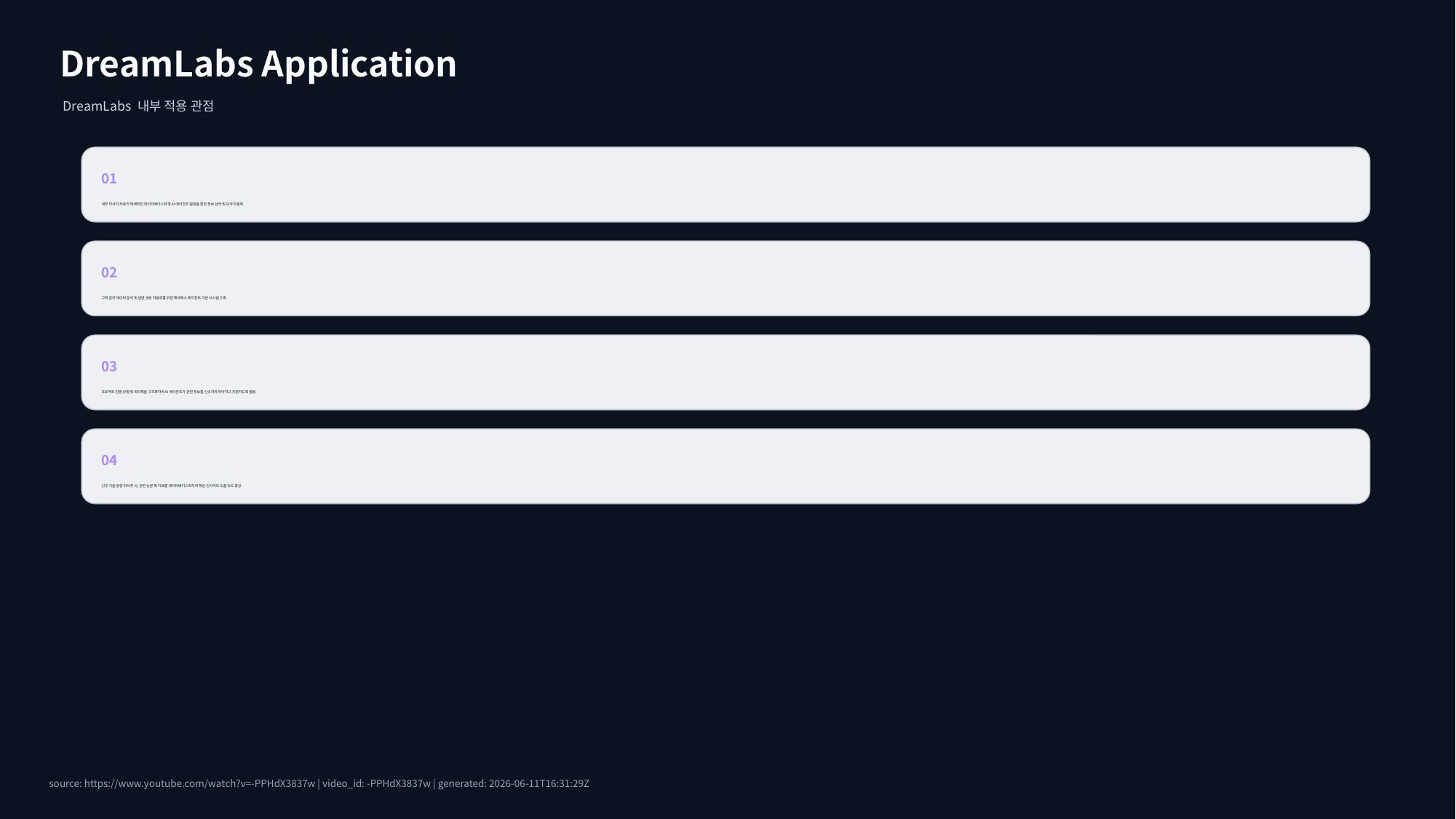

DreamLabs Application
DreamLabs 내부 적용 관점

01
내부 리서치 자료의 체계적인 데이터베이스화 및 AI 에이전트 활용을 통한 정보 검색 및 요약 자동화.

02
고객 문의 데이터 분석 및 답변 생성 자동화를 위한 헤르메스 에이전트 기반 시스템 구축.

03
프로젝트 진행 상황 및 회의록을 구조화하여 AI 에이전트가 관련 정보를 신속하게 파악하고 지원하도록 활용.

04
신규 기술 동향 리서치 시, 관련 논문 및 자료를 데이터베이스화하여 핵심 인사이트 도출 속도 향상.
source: https://www.youtube.com/watch?v=-PPHdX3837w | video_id: -PPHdX3837w | generated: 2026-06-11T16:31:29Z